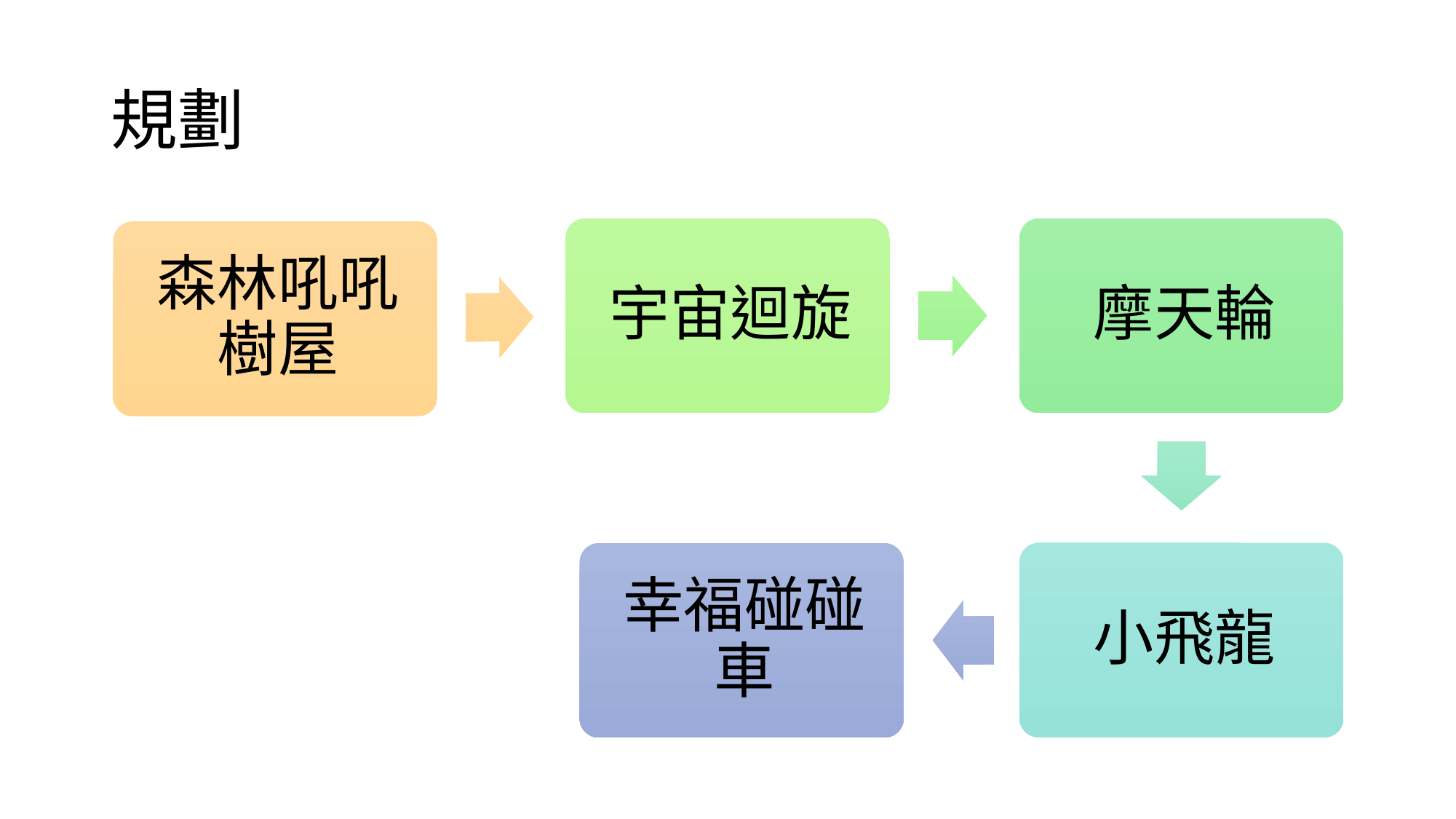

# 規劃
森林吼吼樹屋

宇宙迴旋

摩天輪

小飛龍

幸福碰碰車